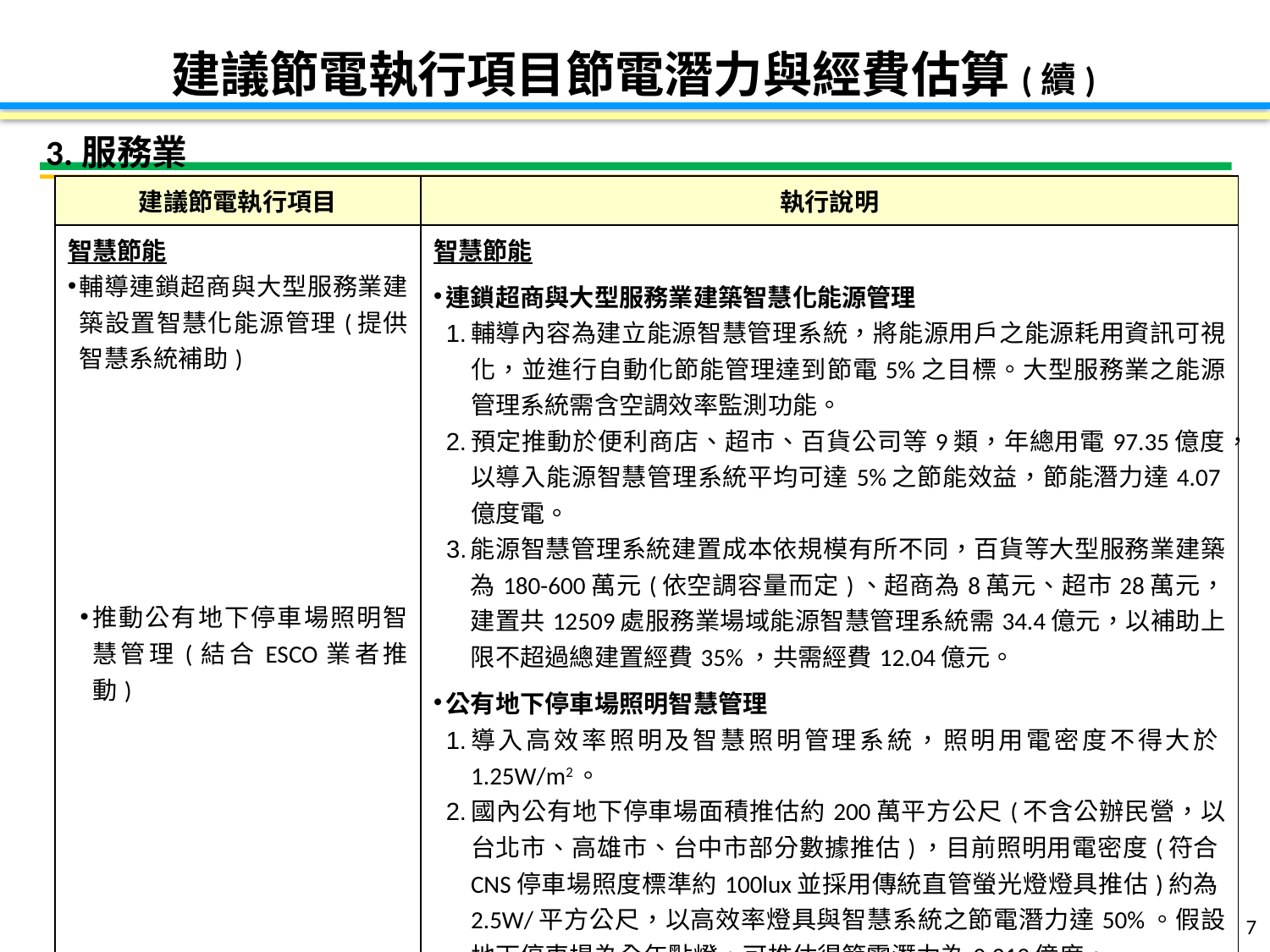

建議節電執行項目節電潛力與經費估算(續)
3.服務業
| 建議節電執行項目 | 執行說明 |
| --- | --- |
| 智慧節能 輔導連鎖超商與大型服務業建築設置智慧化能源管理(提供智慧系統補助) 推動公有地下停車場照明智慧管理(結合ESCO業者推動) | 智慧節能 連鎖超商與大型服務業建築智慧化能源管理 輔導內容為建立能源智慧管理系統，將能源用戶之能源耗用資訊可視化，並進行自動化節能管理達到節電5%之目標。大型服務業之能源管理系統需含空調效率監測功能。 預定推動於便利商店、超市、百貨公司等9類，年總用電97.35億度，以導入能源智慧管理系統平均可達5%之節能效益，節能潛力達4.07億度電。 能源智慧管理系統建置成本依規模有所不同，百貨等大型服務業建築為180-600萬元(依空調容量而定)、超商為8萬元、超市28萬元，建置共12509處服務業場域能源智慧管理系統需34.4億元，以補助上限不超過總建置經費35%，共需經費12.04億元。 公有地下停車場照明智慧管理 導入高效率照明及智慧照明管理系統，照明用電密度不得大於1.25W/m2。 國內公有地下停車場面積推估約200萬平方公尺(不含公辦民營，以台北市、高雄市、台中市部分數據推估)，目前照明用電密度(符合CNS停車場照度標準約100lux並採用傳統直管螢光燈燈具推估)約為2.5W/平方公尺，以高效率燈具與智慧系統之節電潛力達50%。假設地下停車場為全年點燈，可推估得節電潛力為0.219億度。 以燈具與智慧控制系統的設置經費約每平方公尺185元，因此整體設置經費約為3.7億元，若補助設置經費35%，總補助經費需求約為1.3億元。 |
7